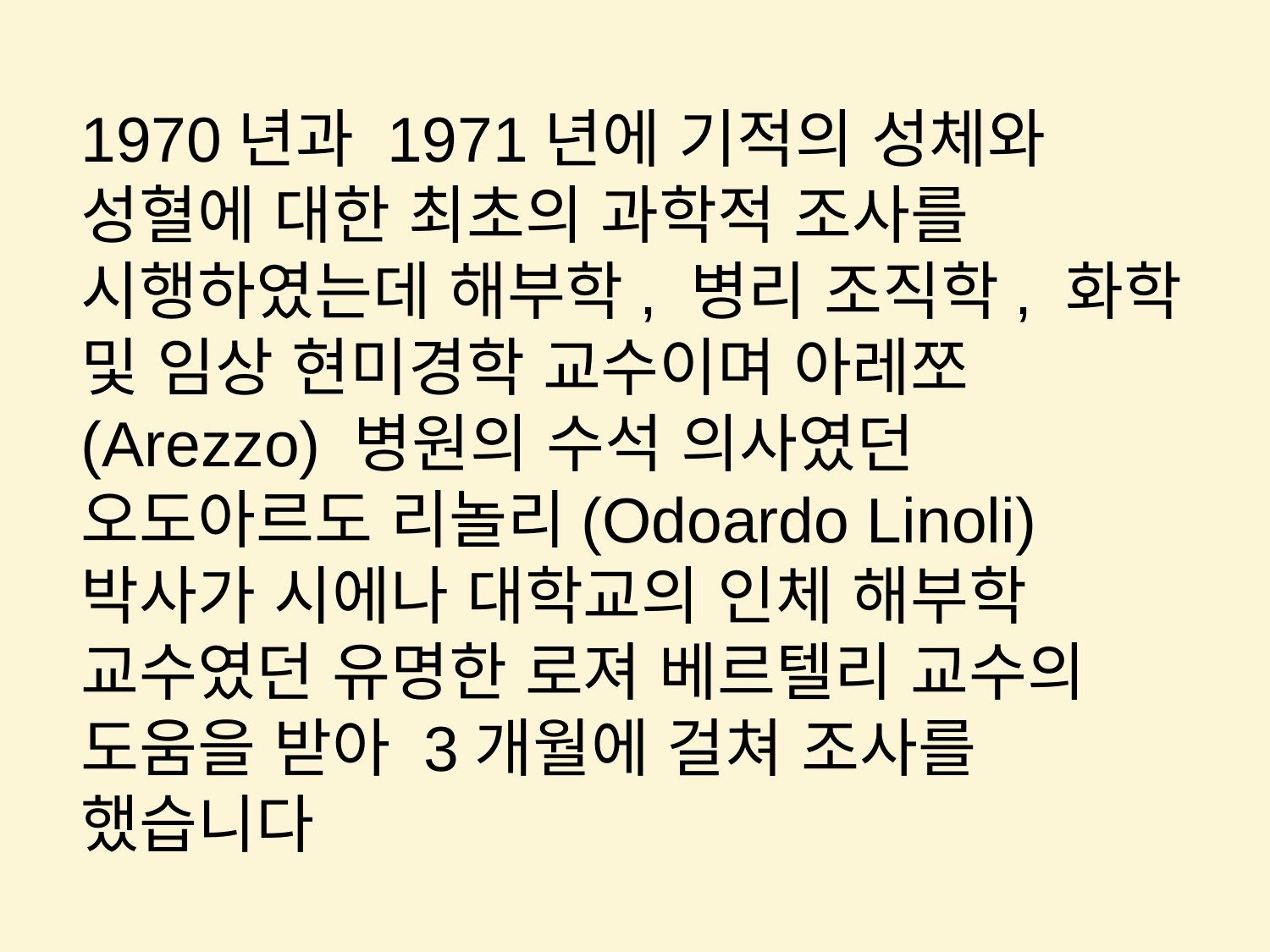

1970년과 1971년에 기적의 성체와 성혈에 대한 최초의 과학적 조사를 시행하였는데 해부학, 병리 조직학, 화학 및 임상 현미경학 교수이며 아레쪼(Arezzo) 병원의 수석 의사였던 오도아르도 리놀리(Odoardo Linoli)박사가 시에나 대학교의 인체 해부학 교수였던 유명한 로져 베르텔리 교수의 도움을 받아 3개월에 걸쳐 조사를 했습니다